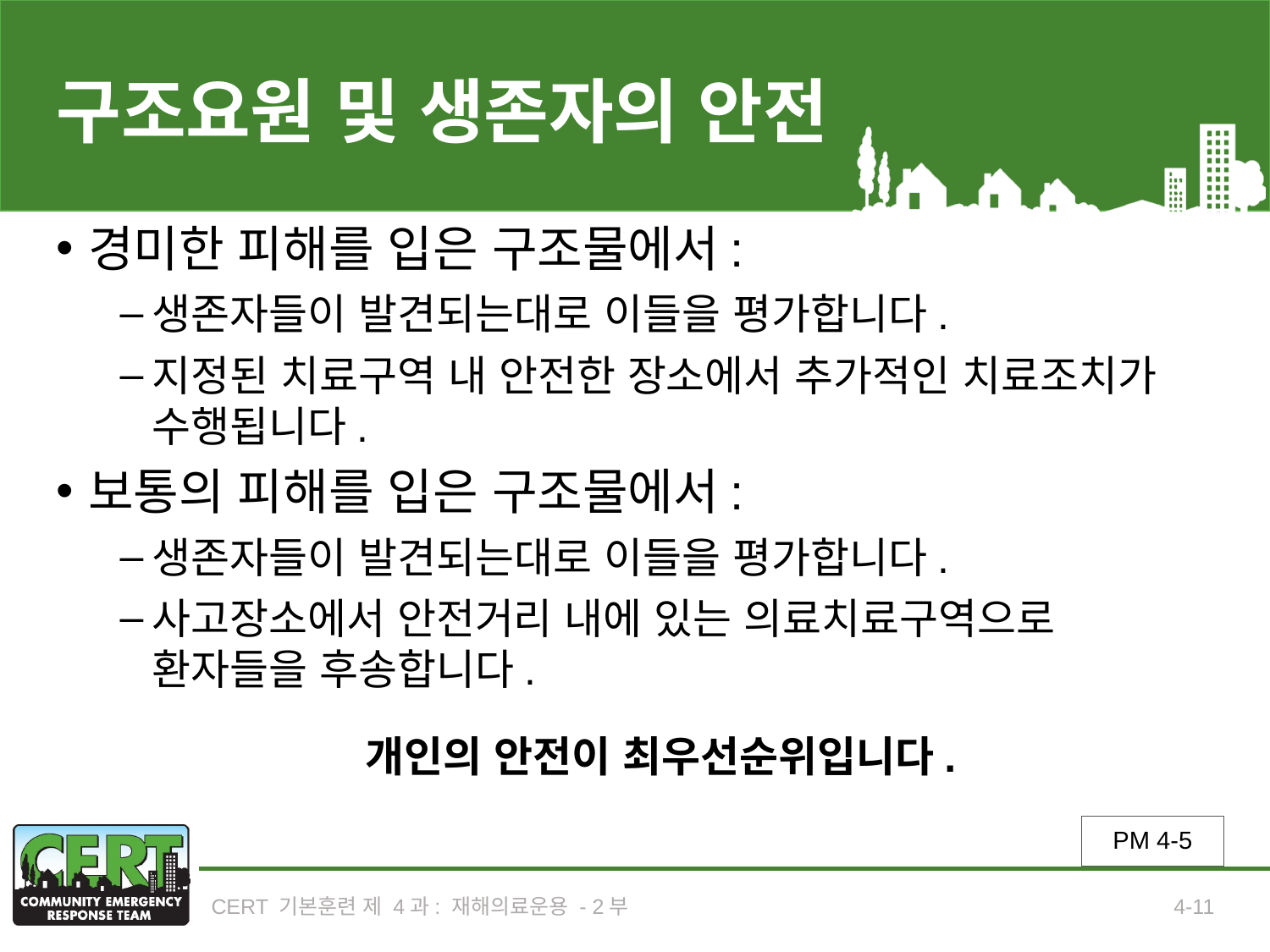

# 구조요원 및 생존자의 안전
경미한 피해를 입은 구조물에서:
생존자들이 발견되는대로 이들을 평가합니다.
지정된 치료구역 내 안전한 장소에서 추가적인 치료조치가 수행됩니다.
보통의 피해를 입은 구조물에서:
생존자들이 발견되는대로 이들을 평가합니다.
사고장소에서 안전거리 내에 있는 의료치료구역으로 환자들을 후송합니다.

개인의 안전이 최우선순위입니다.

PM 4-5
CERT 기본훈련 제 4과: 재해의료운용 - 2부
4-11